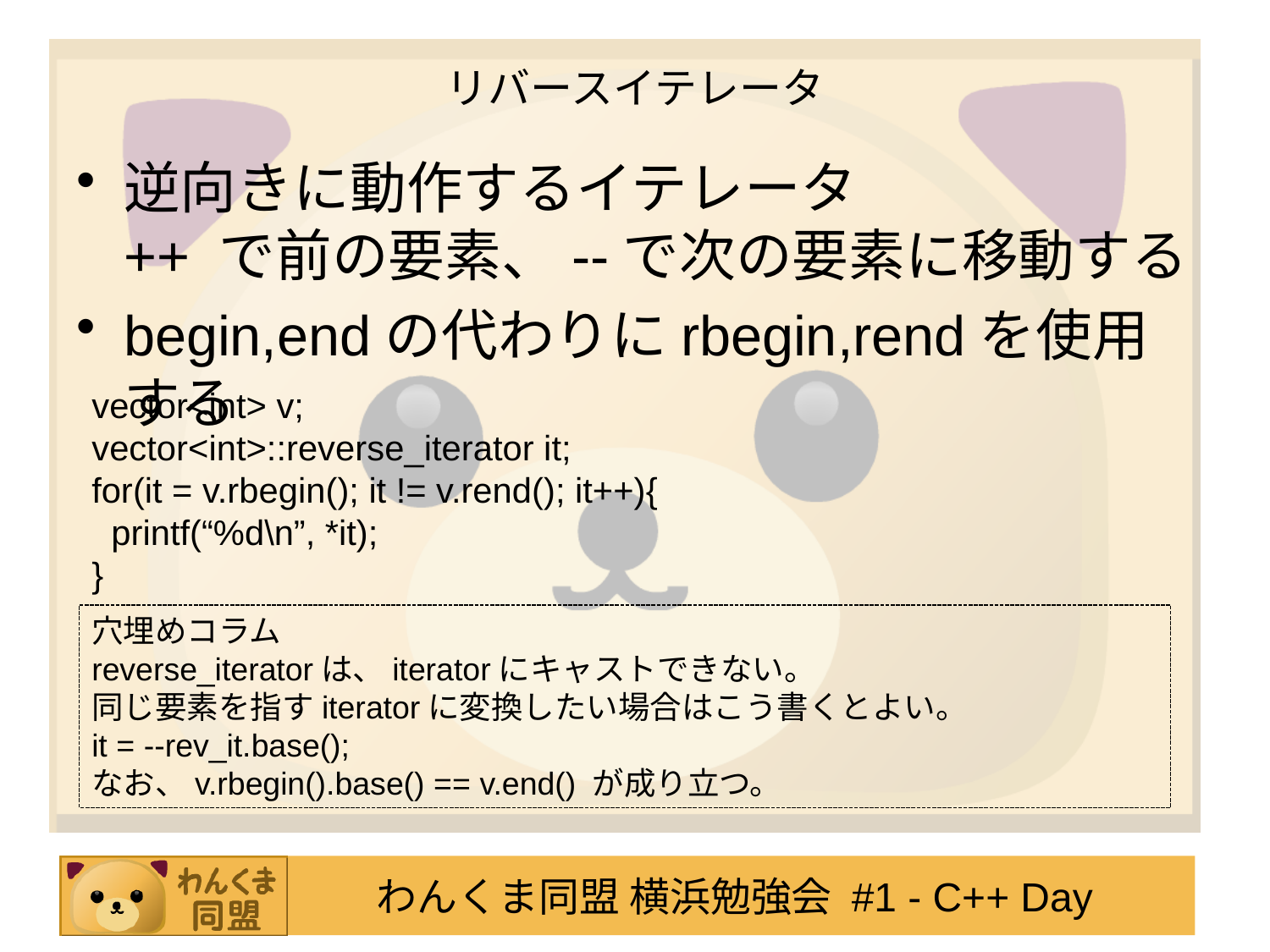

# リバースイテレータ
逆向きに動作するイテレータ
++ で前の要素、--で次の要素に移動する
begin,endの代わりにrbegin,rendを使用する
vector<int> v;
vector<int>::reverse_iterator it;
for(it = v.rbegin(); it != v.rend(); it++){
  printf(“%d\n”, *it);
}
穴埋めコラム
reverse_iteratorは、iteratorにキャストできない。
同じ要素を指すiteratorに変換したい場合はこう書くとよい。
it = --rev_it.base();
なお、v.rbegin().base() == v.end() が成り立つ。